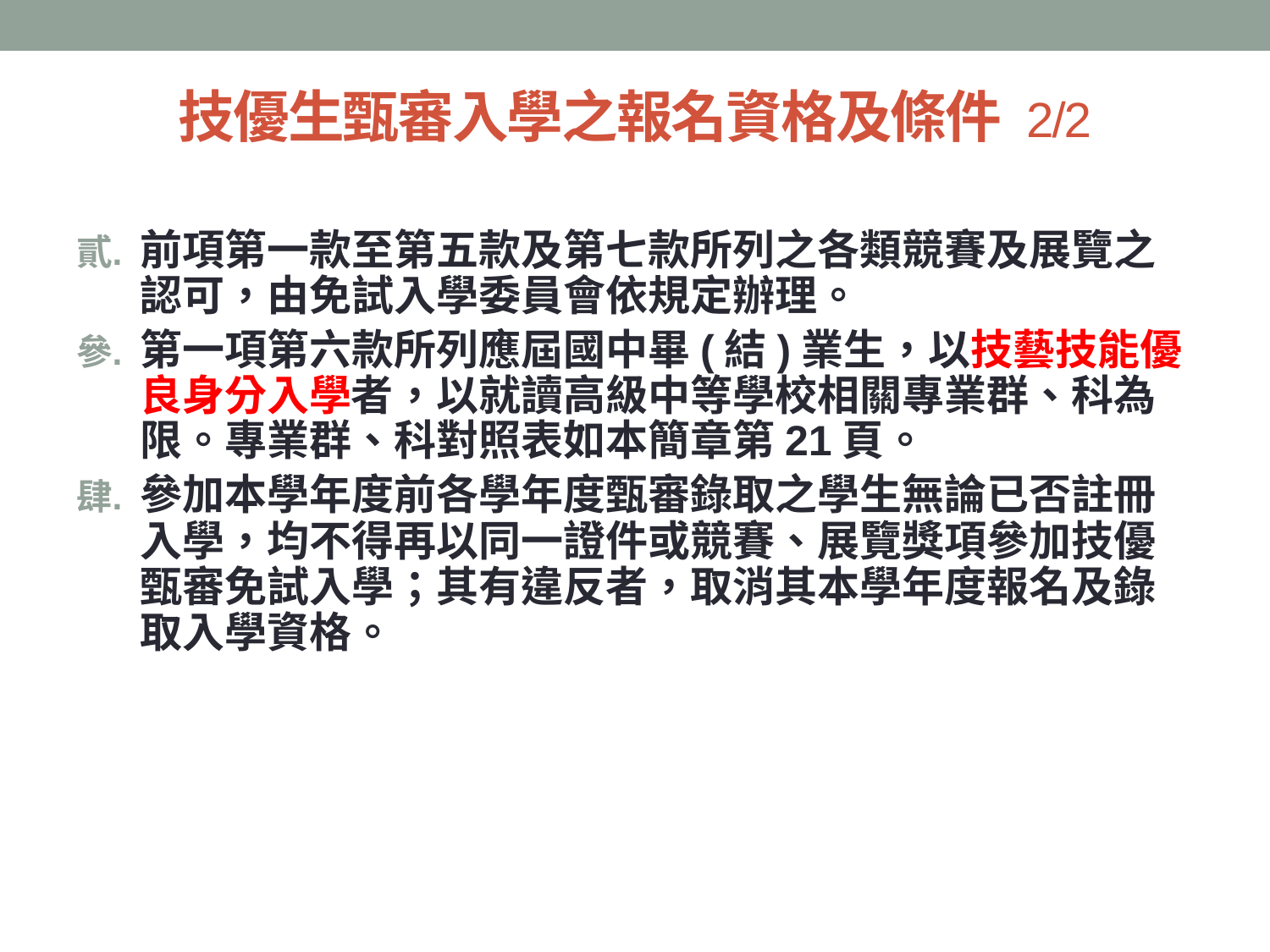

技優生甄審入學之報名資格及條件 2/2
前項第一款至第五款及第七款所列之各類競賽及展覽之認可，由免試入學委員會依規定辦理。
第一項第六款所列應屆國中畢(結)業生，以技藝技能優良身分入學者，以就讀高級中等學校相關專業群、科為限。專業群、科對照表如本簡章第21頁。
參加本學年度前各學年度甄審錄取之學生無論已否註冊入學，均不得再以同一證件或競賽、展覽獎項參加技優甄審免試入學；其有違反者，取消其本學年度報名及錄取入學資格。